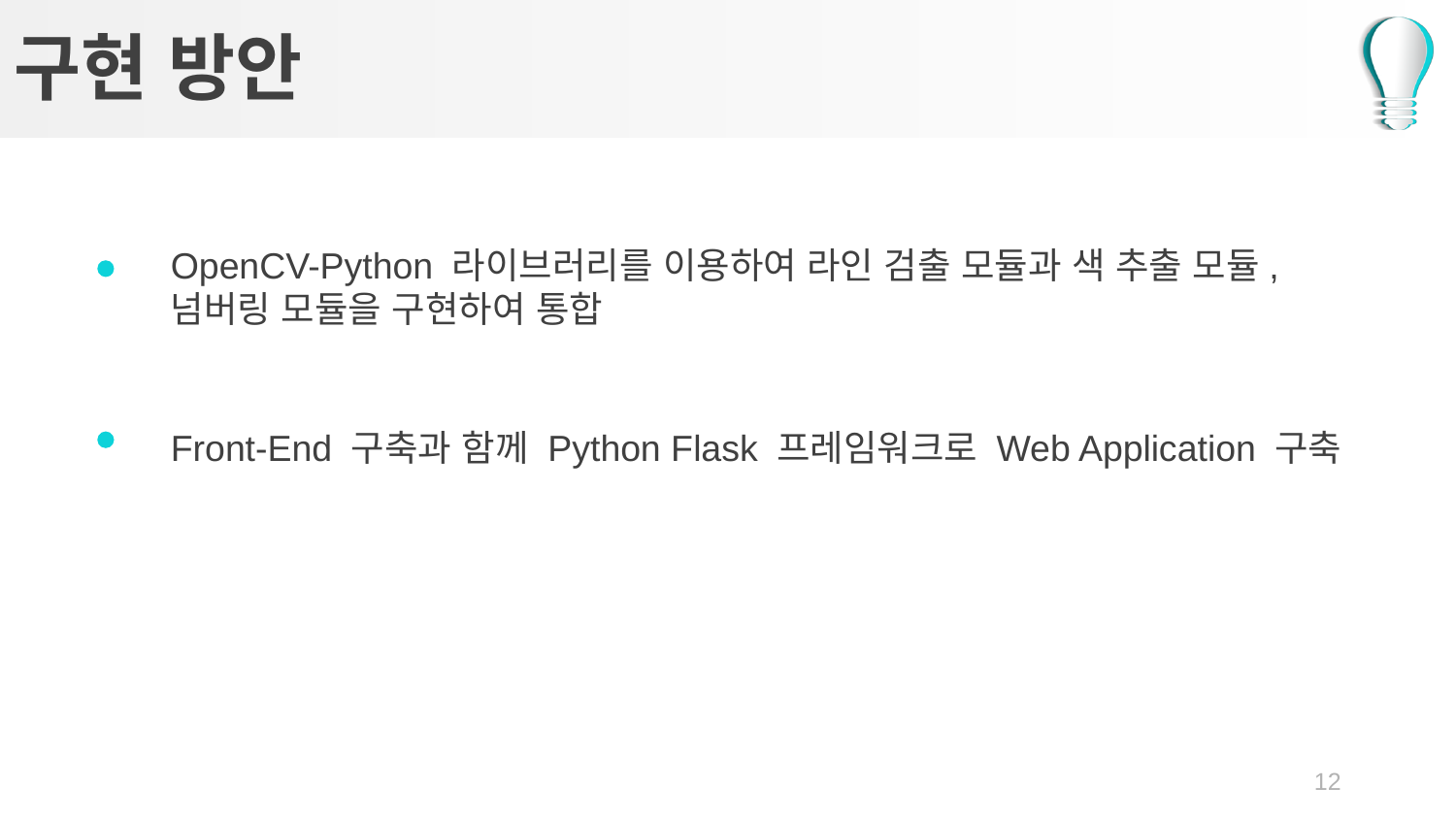

# 구현 방안

OpenCV-Python 라이브러리를 이용하여 라인 검출 모듈과 색 추출 모듈,
넘버링 모듈을 구현하여 통합

Front-End 구축과 함께 Python Flask 프레임워크로 Web Application 구축

12